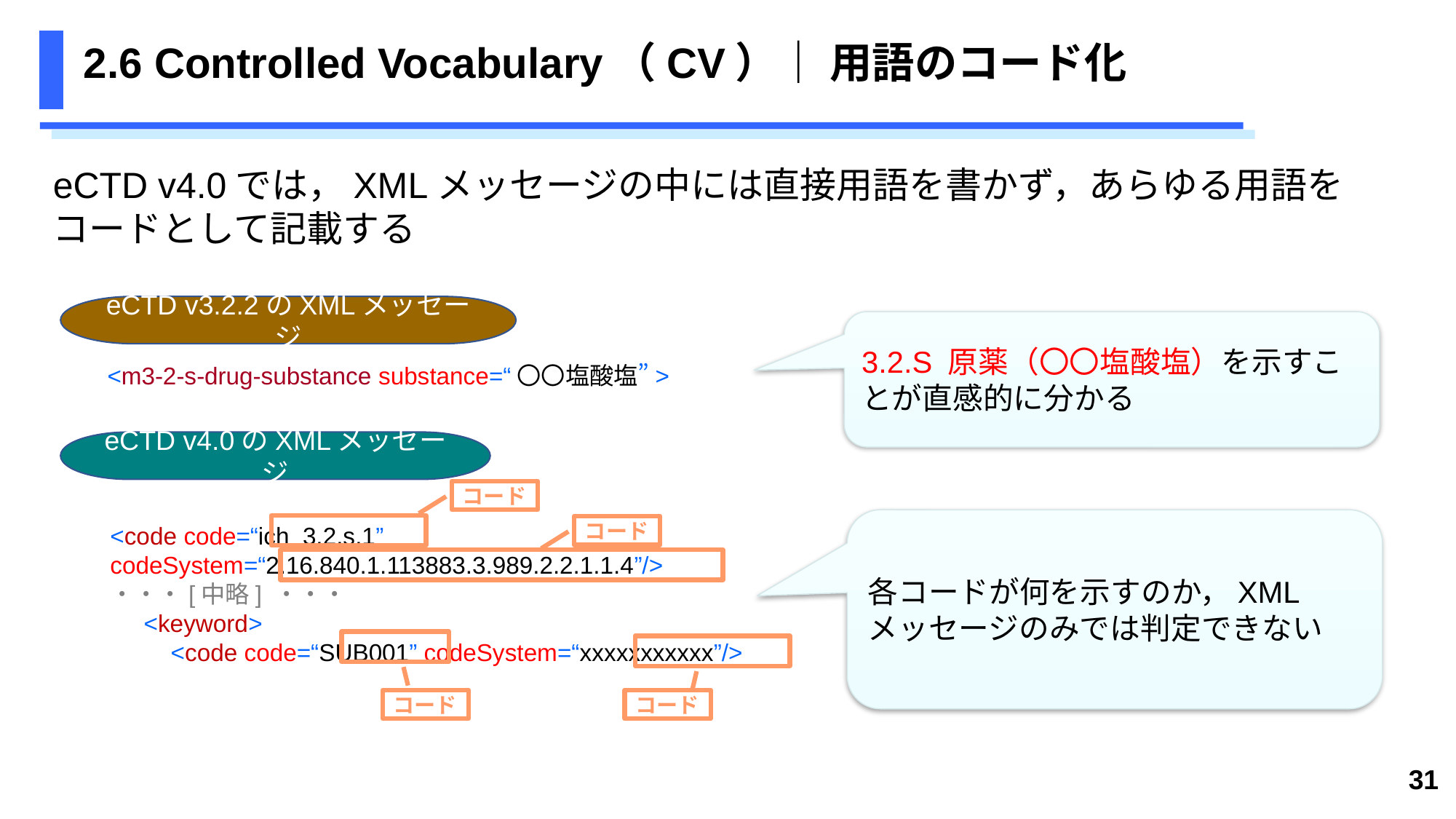

# 2.6 Controlled Vocabulary（CV）｜ 用語のコード化
eCTD v4.0では，XMLメッセージの中には直接用語を書かず，あらゆる用語をコードとして記載する

eCTD v3.2.2のXMLメッセージ
3.2.S 原薬（〇〇塩酸塩）を示すことが直感的に分かる
<m3-2-s-drug-substance substance=“〇〇塩酸塩”>
eCTD v4.0のXMLメッセージ
コード
各コードが何を示すのか，XMLメッセージのみでは判定できない
<code code=“ich_3.2.s.1” codeSystem=“2.16.840.1.113883.3.989.2.2.1.1.4”/>
・・・[中略] ・・・
     <keyword>
         <code code=“SUB001” codeSystem=“xxxxxxxxxxx”/>

コード

コード
コード
31